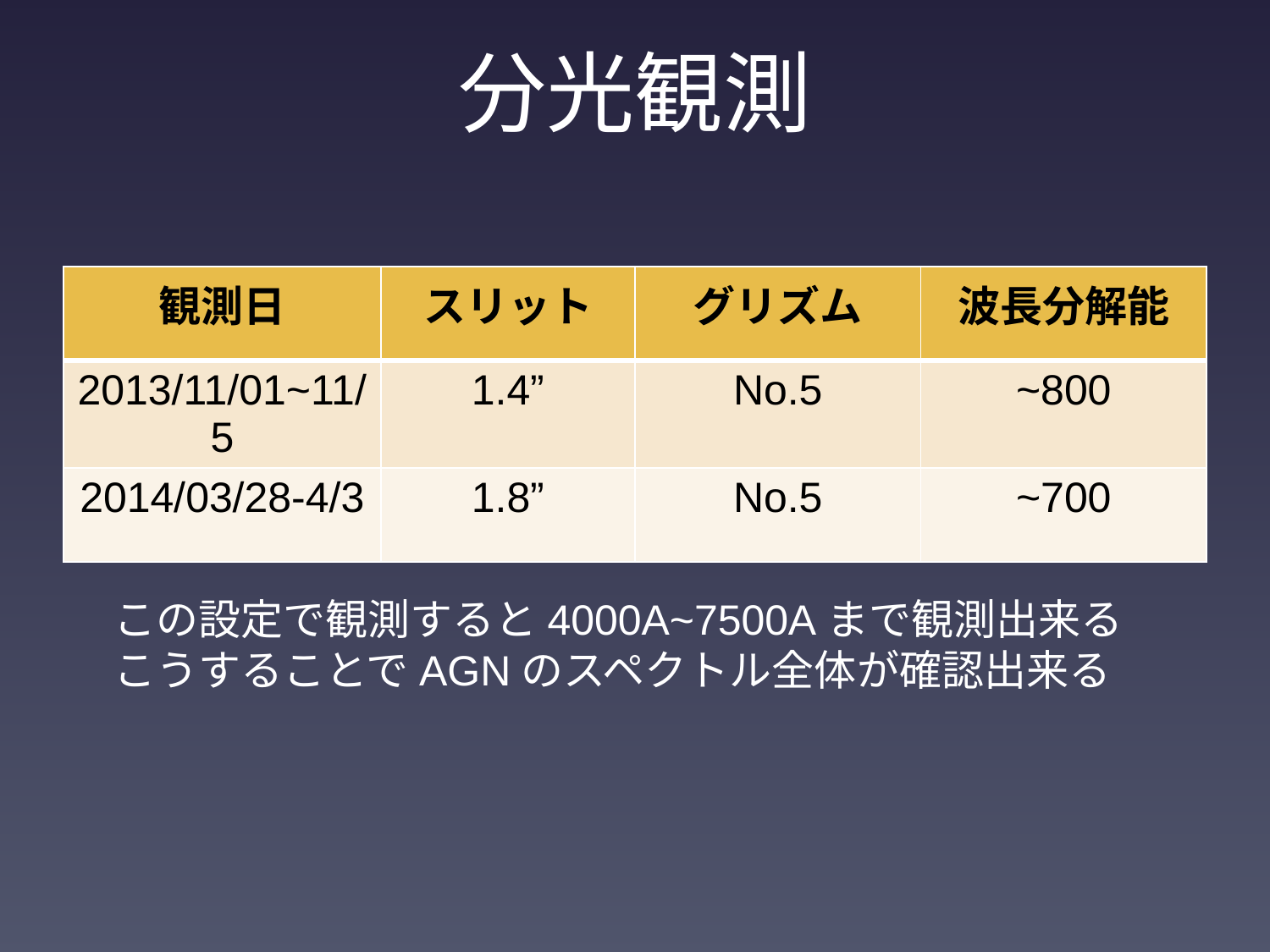

# 分光観測
| 観測日 | スリット | グリズム | 波長分解能 |
| --- | --- | --- | --- |
| 2013/11/01~11/5 | 1.4” | No.5 | ~800 |
| 2014/03/28-4/3 | 1.8” | No.5 | ~700 |
この設定で観測すると4000A~7500Aまで観測出来る
こうすることでAGNのスペクトル全体が確認出来る